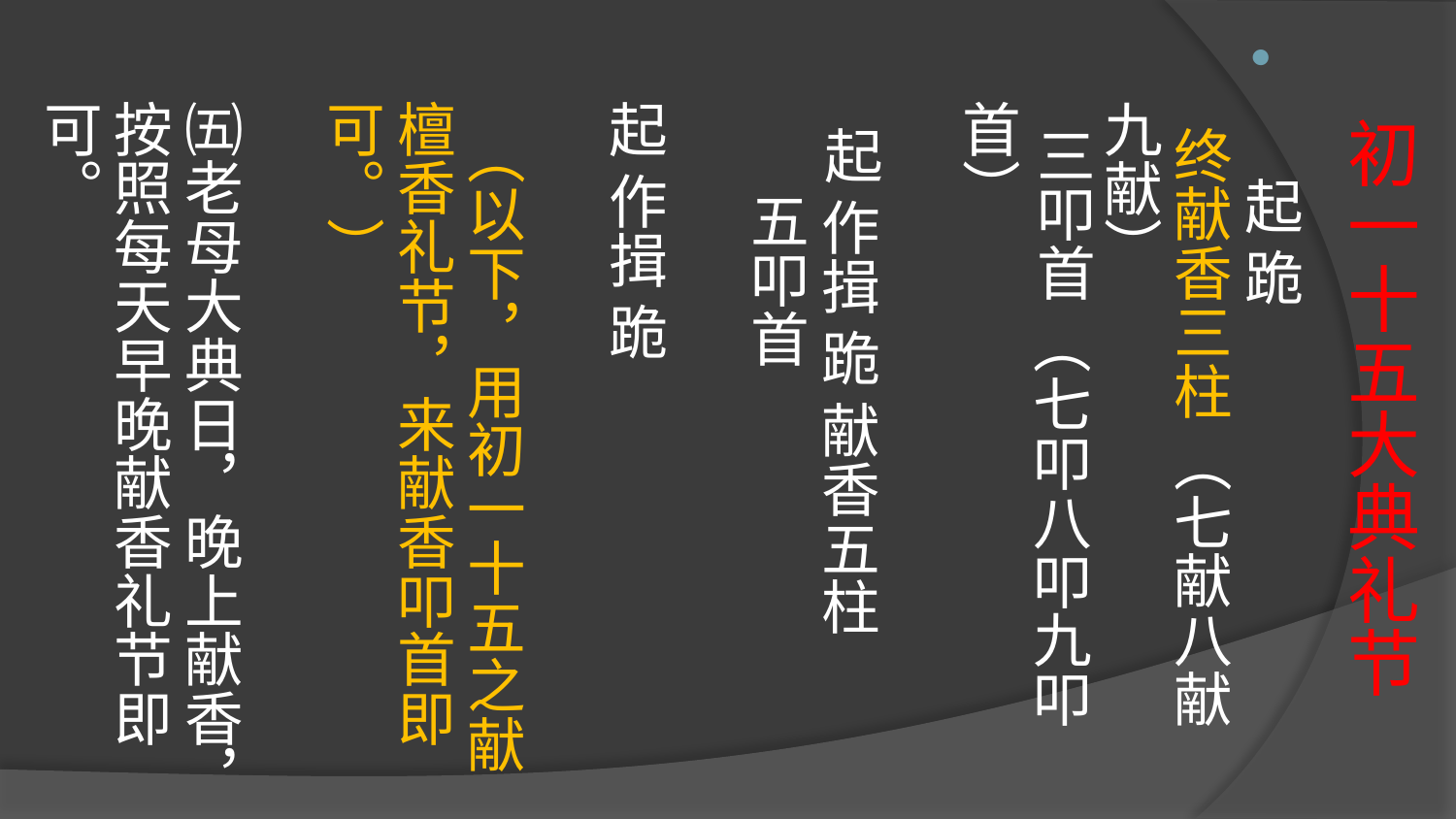

# 初一十五大典礼节
     起 跪
  终献香三柱 （七献八献九献）
  三叩首 （七叩八叩九叩首）
              
  起 作揖 跪 献香五柱
       五叩首
起 作揖 跪
  （以下，用初一十五之献檀香礼节，来献香叩首即可。）
㈤老母大典日，晚上献香，按照每天早晚献香礼节即可。